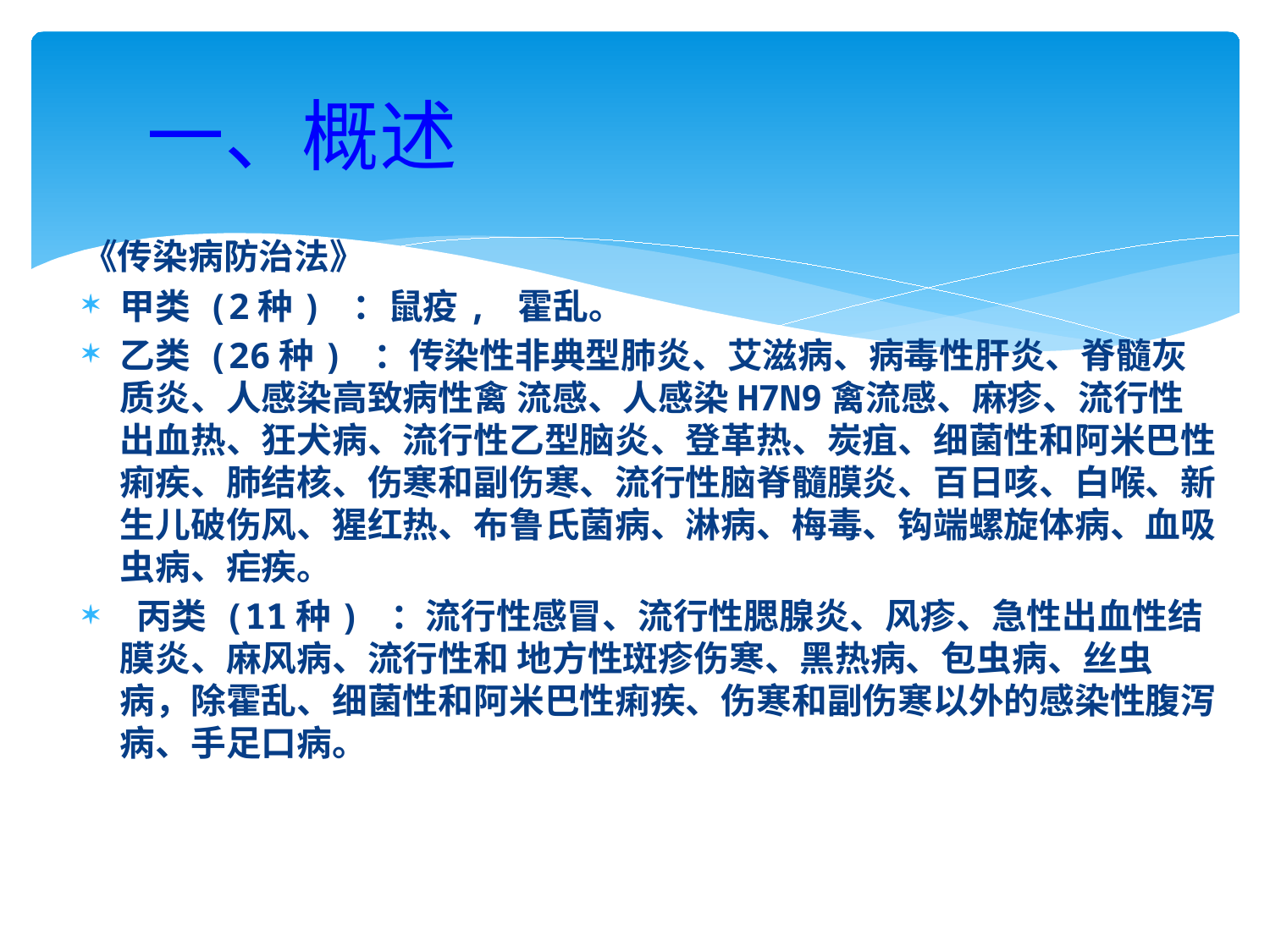

# 一、概述
《传染病防治法》
甲类 (2种) ：鼠疫, 霍乱。
乙类 (26种) ：传染性非典型肺炎、艾滋病、病毒性肝炎、脊髓灰质炎、人感染高致病性禽 流感、人感染H7N9禽流感、麻疹、流行性出血热、狂犬病、流行性乙型脑炎、登革热、炭疽、细菌性和阿米巴性痢疾、肺结核、伤寒和副伤寒、流行性脑脊髓膜炎、百日咳、白喉、新生儿破伤风、猩红热、布鲁氏菌病、淋病、梅毒、钩端螺旋体病、血吸虫病、疟疾。
 丙类 (11种) ：流行性感冒、流行性腮腺炎、风疹、急性出血性结膜炎、麻风病、流行性和 地方性斑疹伤寒、黑热病、包虫病、丝虫病，除霍乱、细菌性和阿米巴性痢疾、伤寒和副伤寒以外的感染性腹泻病、手足口病。